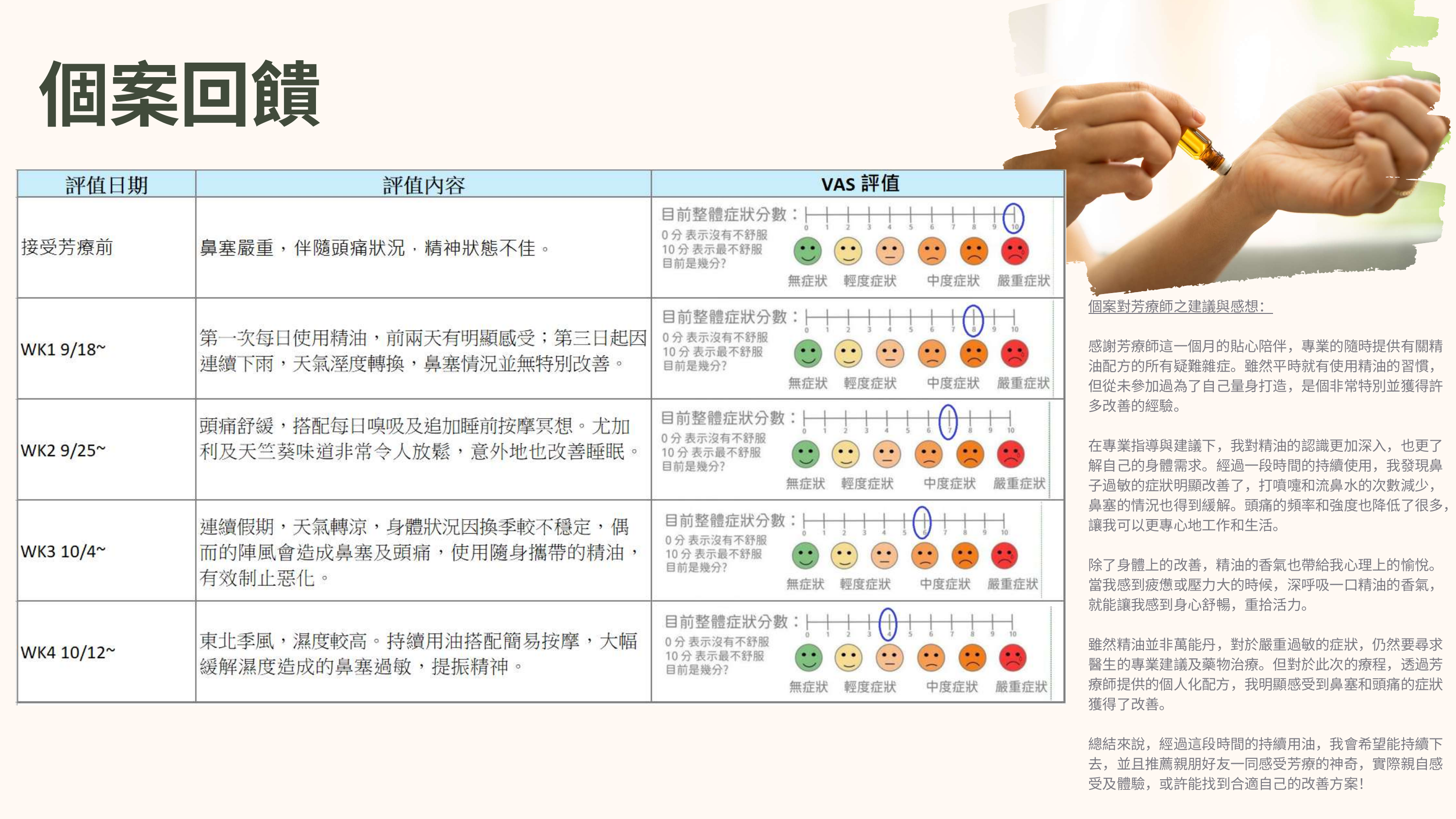

個案回饋

個案對芳療師之建議與感想：

感謝芳療師這一個月的貼心陪伴，專業的隨時提供有關精油配方的所有疑難雜症。雖然平時就有使用精油的習慣，但從未參加過為了自己量身打造，是個非常特別並獲得許多改善的經驗。

在專業指導與建議下，我對精油的認識更加深入，也更了解自己的身體需求。經過一段時間的持續使用，我發現鼻子過敏的症狀明顯改善了，打噴嚏和流鼻水的次數減少，鼻塞的情況也得到緩解。頭痛的頻率和強度也降低了很多，讓我可以更專心地工作和生活。

除了身體上的改善，精油的香氣也帶給我心理上的愉悅。當我感到疲憊或壓力大的時候，深呼吸一口精油的香氣，就能讓我感到身心舒暢，重拾活力。

雖然精油並非萬能丹，對於嚴重過敏的症狀，仍然要尋求醫生的專業建議及藥物治療。但對於此次的療程，透過芳療師提供的個人化配方，我明顯感受到鼻塞和頭痛的症狀獲得了改善。

總結來說，經過這段時間的持續用油，我會希望能持續下去，並且推薦親朋好友一同感受芳療的神奇，實際親自感受及體驗，或許能找到合適自己的改善方案！